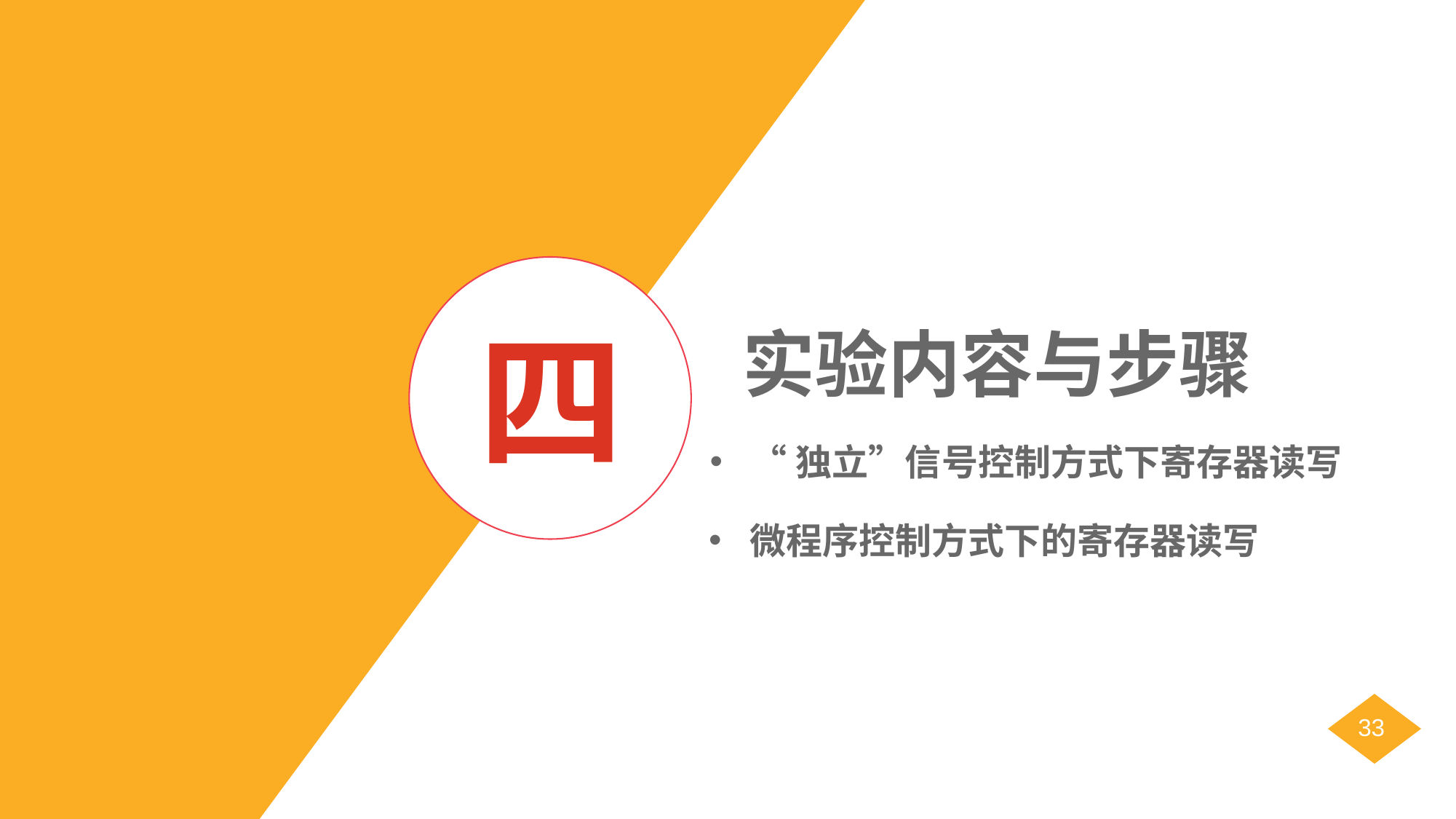

四
实验内容与步骤
“独立”信号控制方式下寄存器读写
微程序控制方式下的寄存器读写